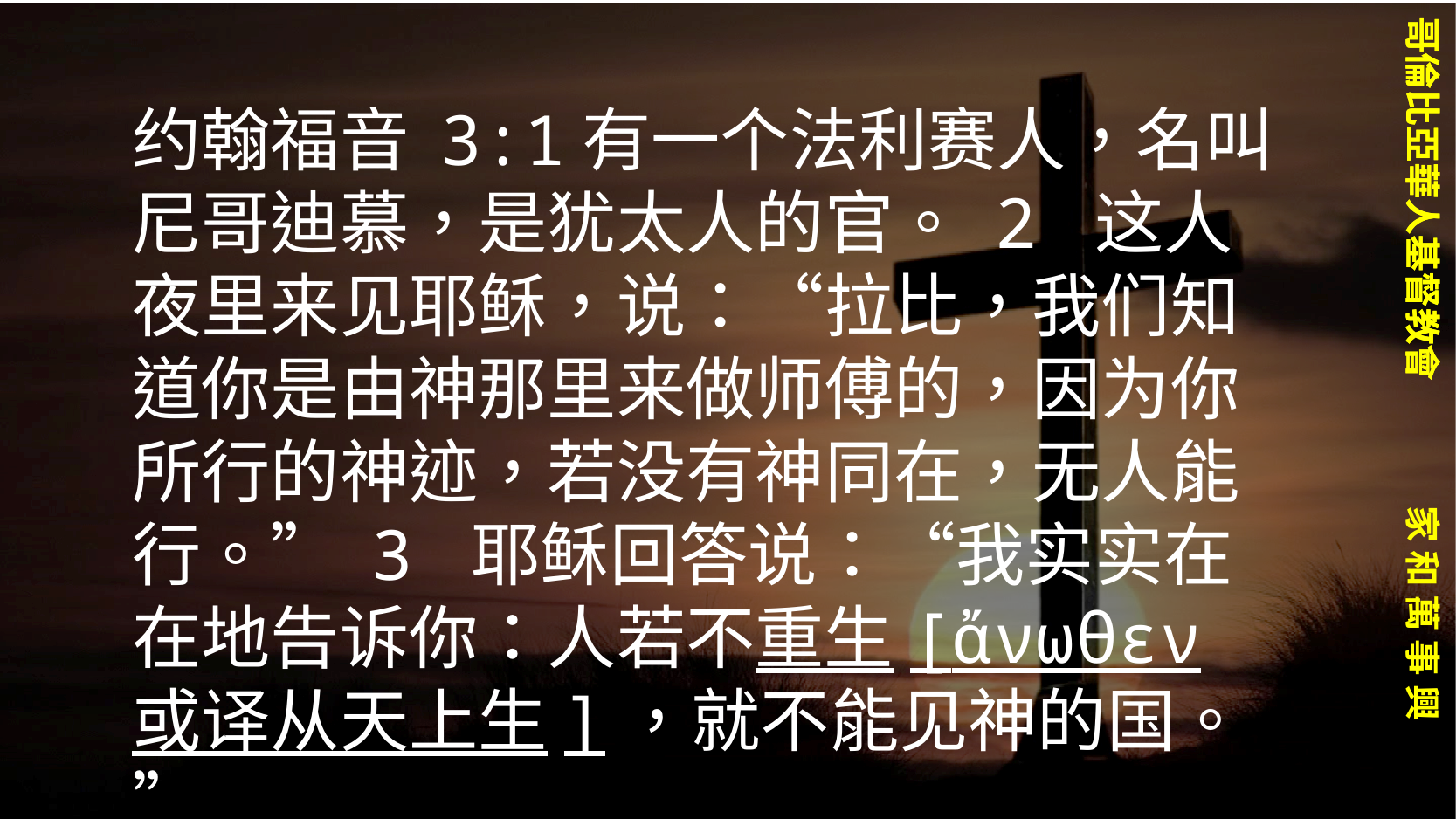

约翰福音 3:1有一个法利赛人，名叫尼哥迪慕，是犹太人的官。 2 这人夜里来见耶稣，说：“拉比，我们知道你是由神那里来做师傅的，因为你所行的神迹，若没有神同在，无人能行。” 3 耶稣回答说：“我实实在在地告诉你：人若不重生[ἄνωθεν或译从天上生]，就不能见神的国。”